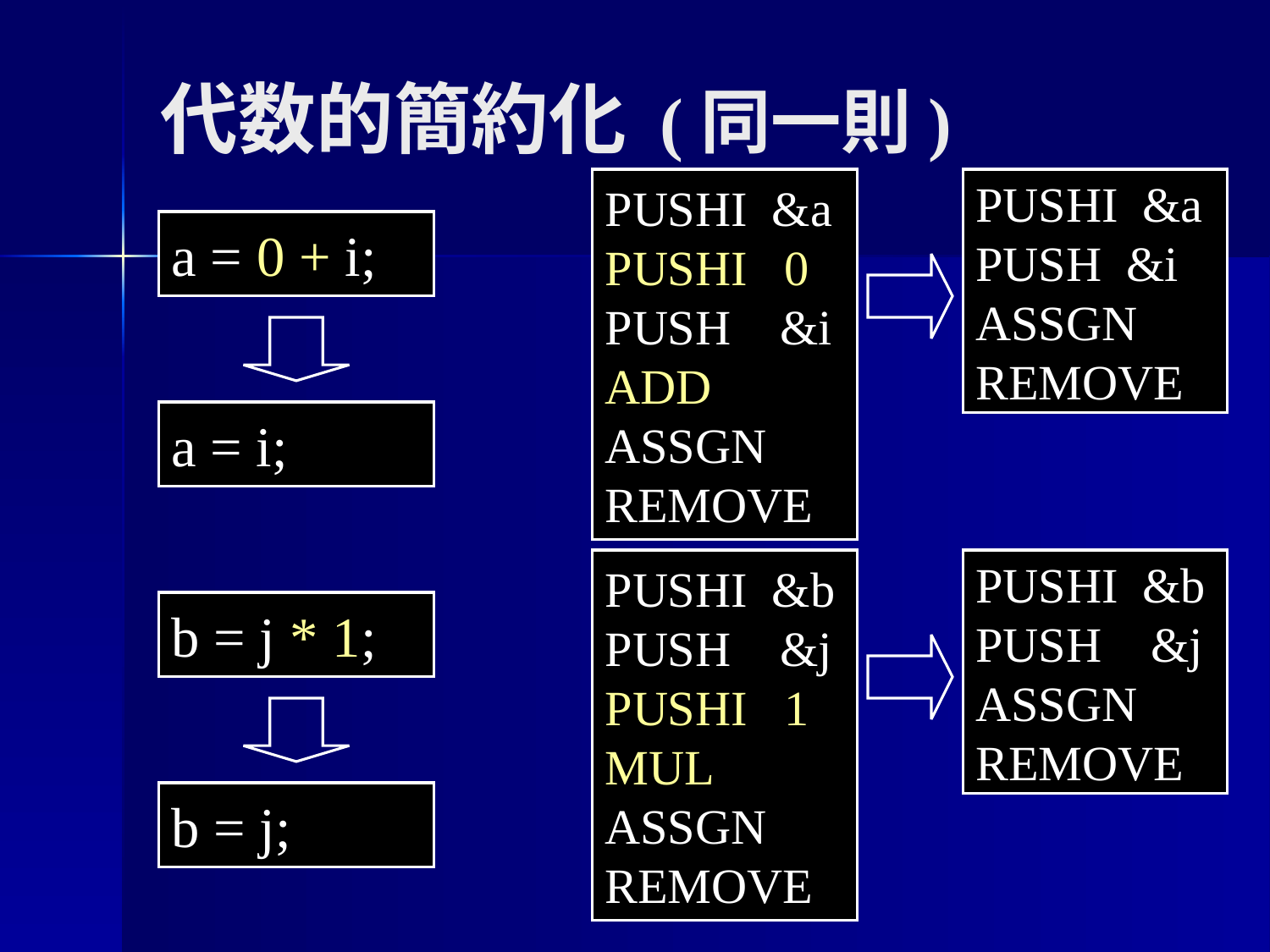

代数的簡約化 (同一則)
PUSHI  &a
PUSHI   0
PUSH    &i
ADD
ASSGN
REMOVE
PUSHI  &a
PUSHI   0
PUSH    &i
ADD
ASSGN
REMOVE
PUSHI  &a
PUSH  &i
ASSGN
REMOVE

a = 0 + i;

a = i;
PUSHI  &b
PUSH    &j
PUSHI   1
MUL
ASSGN
REMOVE
PUSHI  &b
PUSH    &j
PUSHI   1
MUL
ASSGN
REMOVE
PUSHI  &b
PUSH    &j
ASSGN
REMOVE

b = j * 1;

b = j;